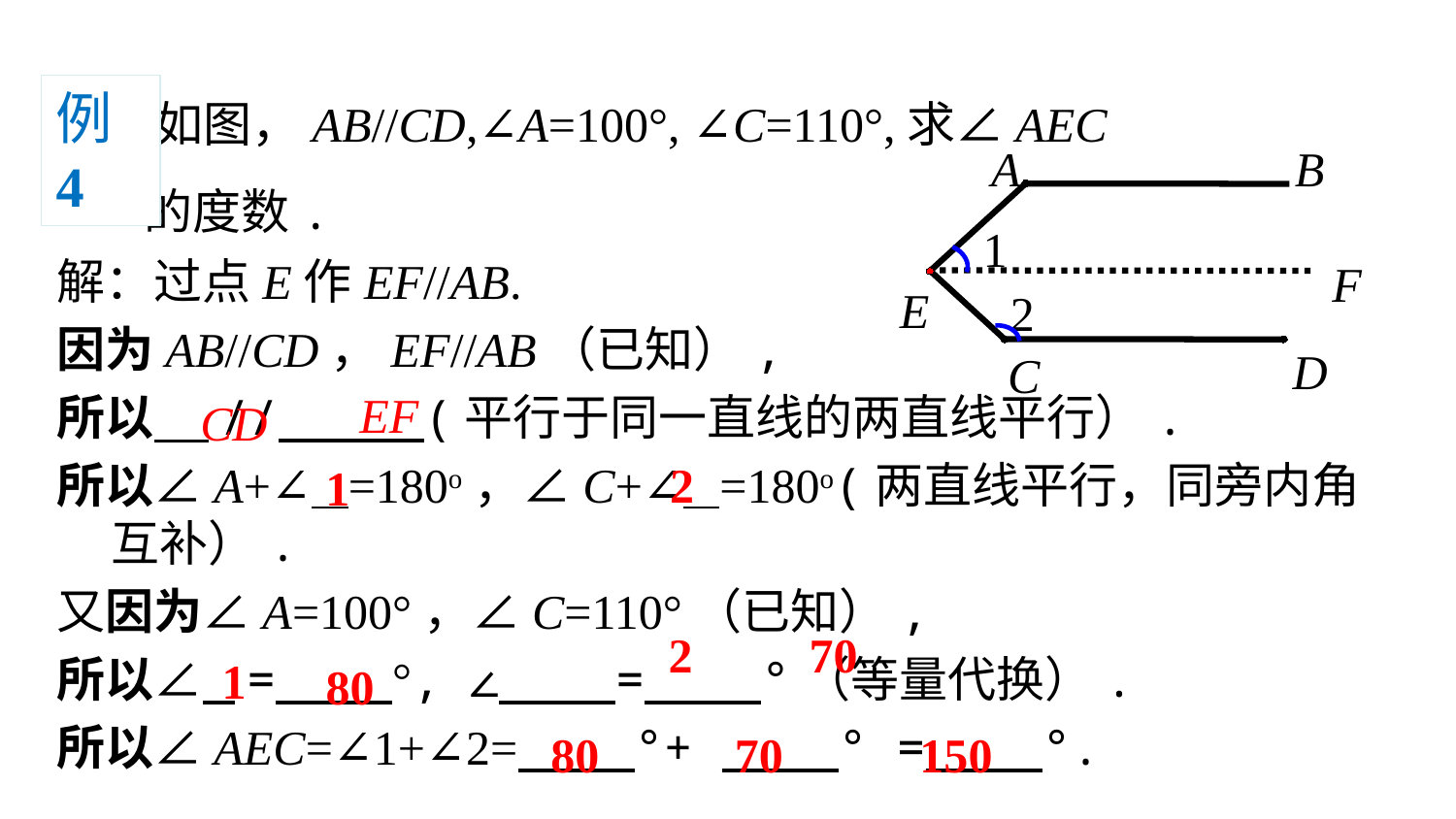

如图，AB//CD,∠A=100°, ∠C=110°,求∠AEC
       的度数.
例4

A

B

E

C

D

1
解：过点E作EF//AB.
因为AB//CD，EF//AB（已知）,
所以     //     (平行于同一直线的两直线平行）.
所以∠A+∠   =180o，∠C+∠   =180o(两直线平行，同旁内角互补）.
又因为∠A=100°，∠C=110°（已知）,
所以∠   =    °, ∠    =    °（等量代换）.
所以∠AEC=∠1+∠2=    °+     ° =    °.
F

2

EF
CD
2
1
2
70
1
80
150
70
80